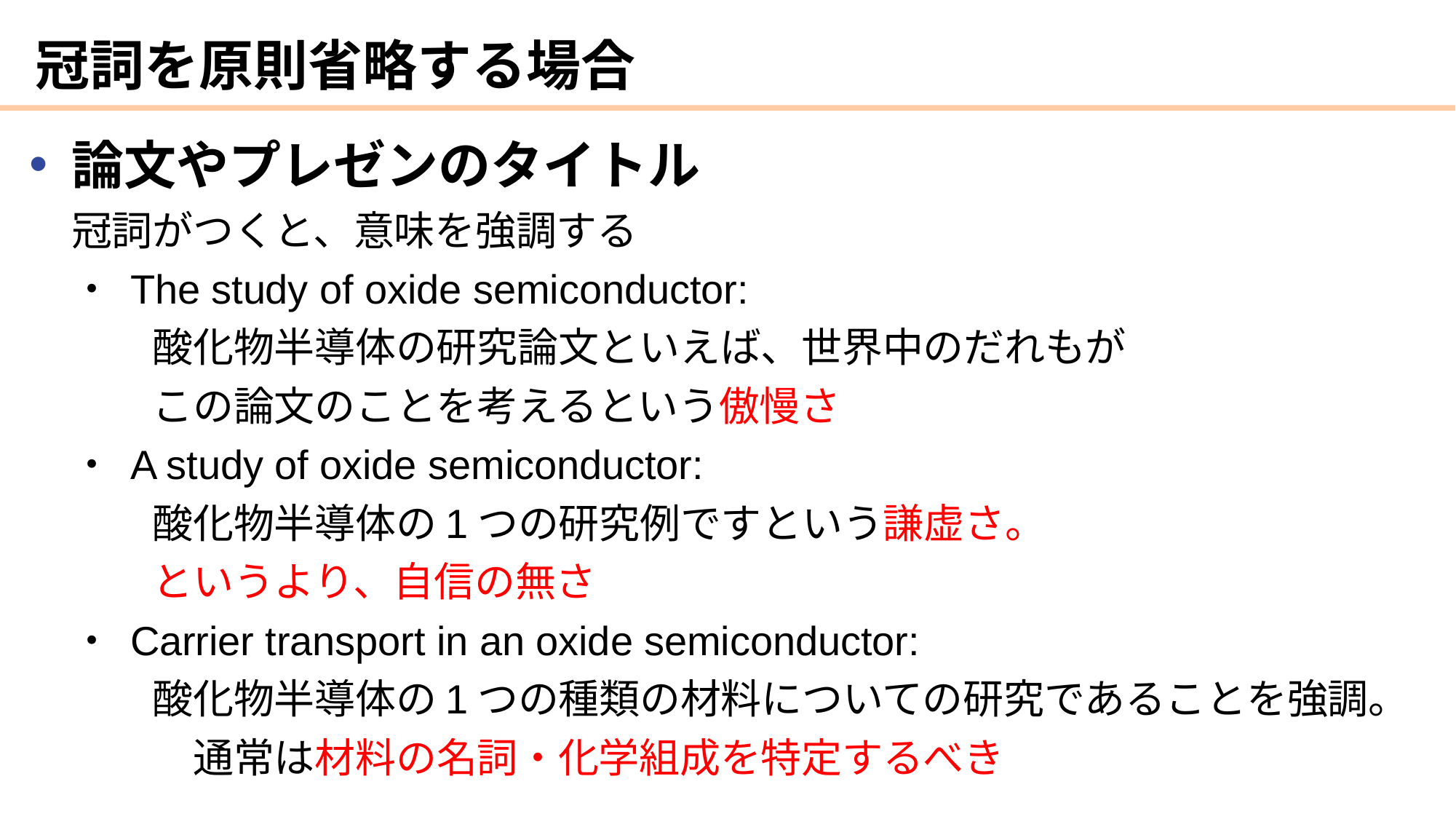

# 冠詞を原則省略する場合
論文やプレゼンのタイトル
冠詞がつくと、意味を強調する
・ The study of oxide semiconductor:
　　酸化物半導体の研究論文といえば、世界中のだれもが
　　この論文のことを考えるという傲慢さ
・ A study of oxide semiconductor:
　　酸化物半導体の1つの研究例ですという謙虚さ。
　　というより、自信の無さ
・ Carrier transport in an oxide semiconductor:
　　酸化物半導体の1つの種類の材料についての研究であることを強調。
　　　通常は材料の名詞・化学組成を特定するべき